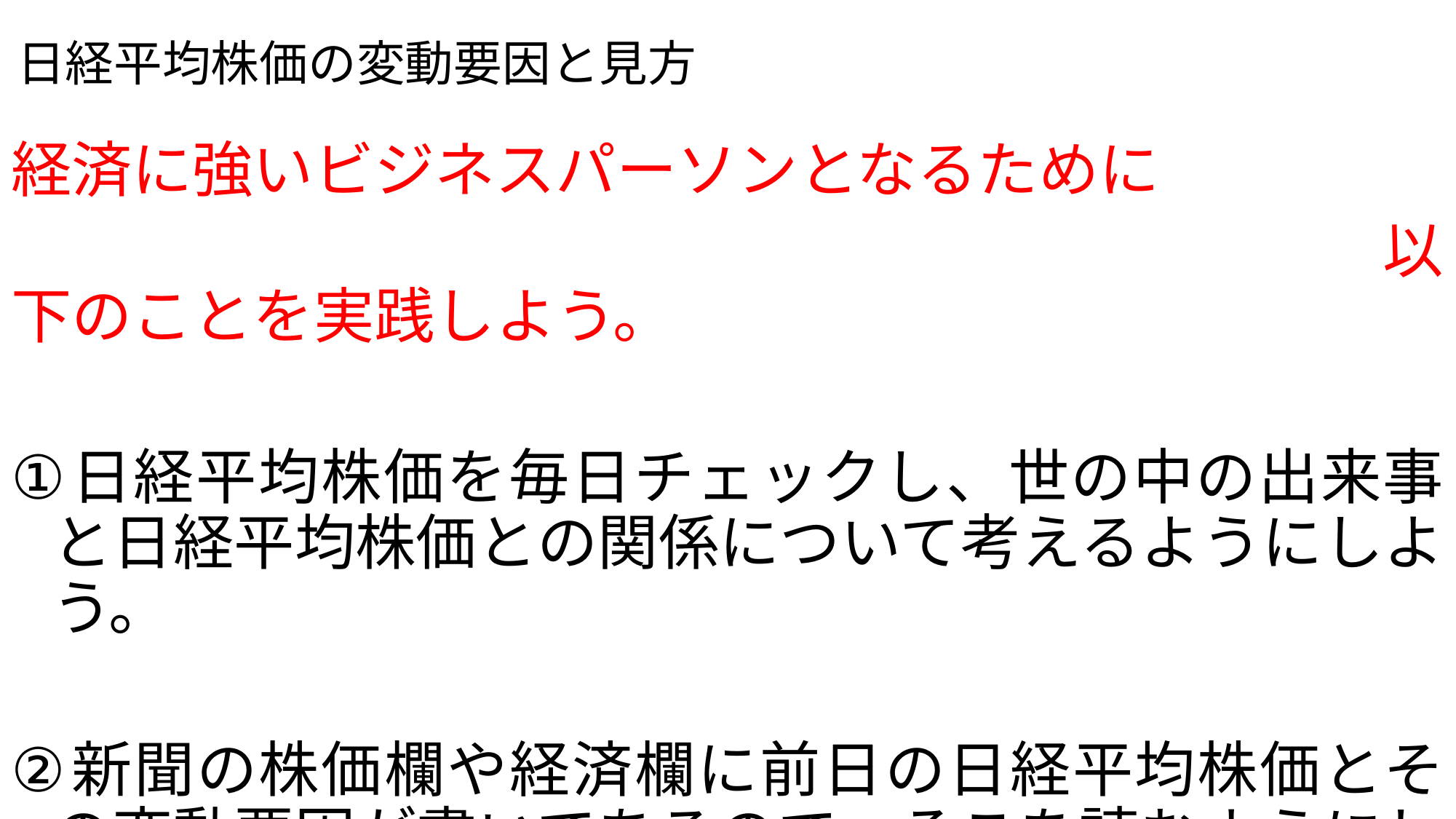

日経平均株価の変動要因と見方
経済に強いビジネスパーソンとなるために
　　　　　　　　　　　　　　　　　　　　　　以下のことを実践しよう。

日経平均株価を毎日チェックし、世の中の出来事と日経平均株価との関係について考えるようにしよう。

新聞の株価欄や経済欄に前日の日経平均株価とその変動要因が書いてあるので、そこを読むようにしよう。